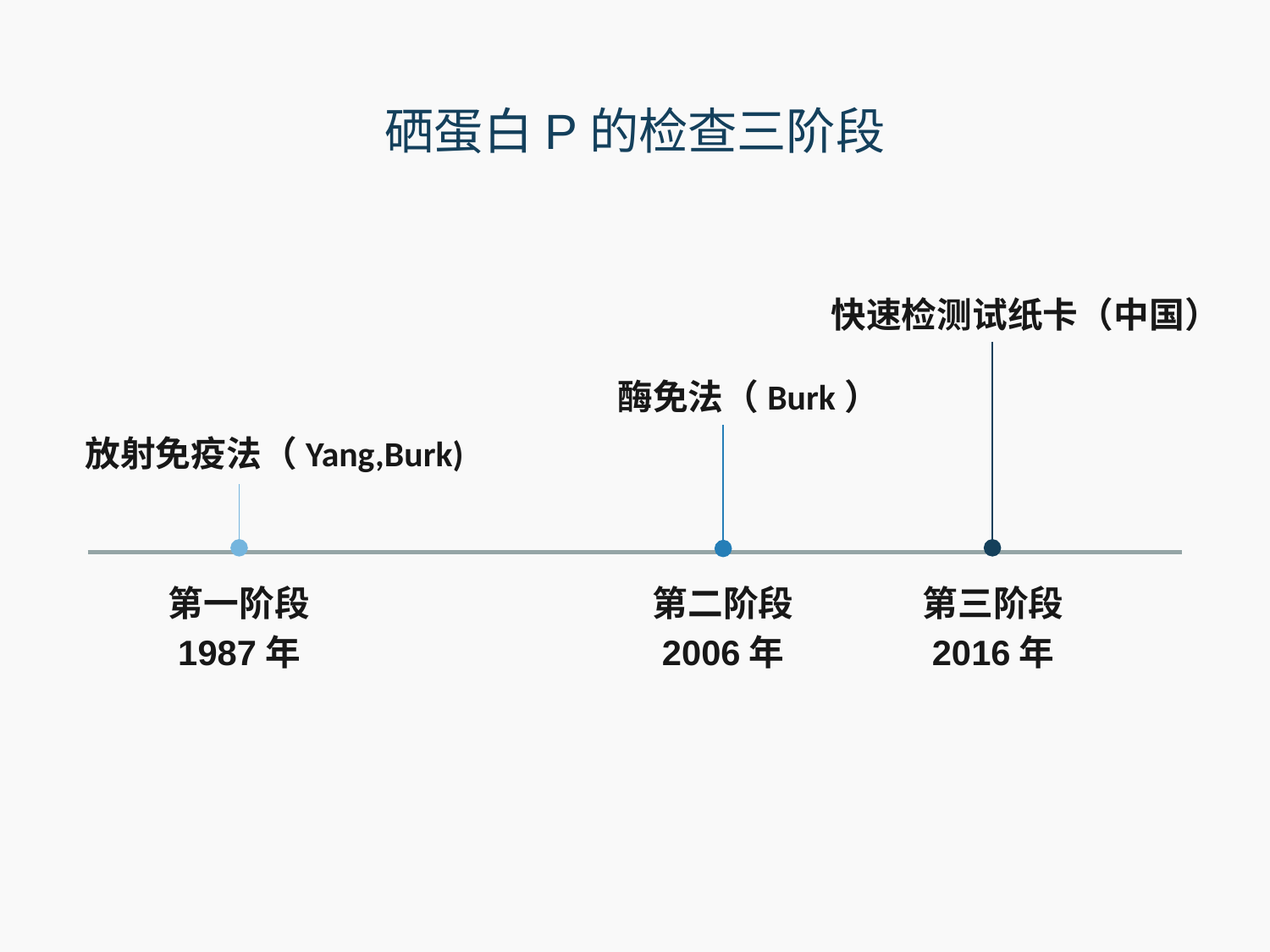

# 硒蛋白P的检查三阶段
快速检测试纸卡（中国）
酶免法（Burk）
放射免疫法（Yang,Burk)
第一阶段
1987年
第二阶段
2006年
第三阶段
2016年